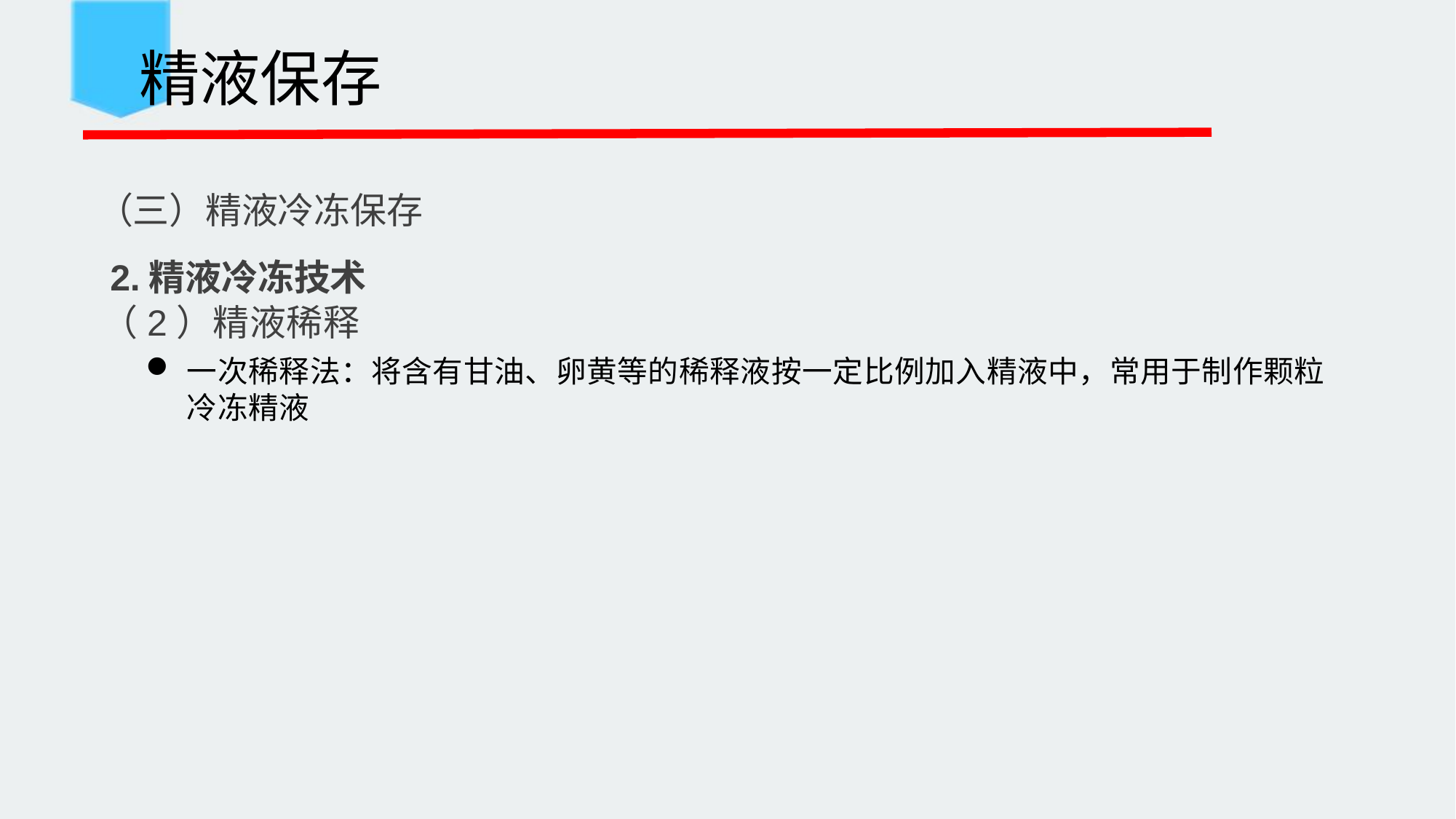

精液保存
 （三）精液冷冻保存
   2.精液冷冻技术

（2）精液稀释

一次稀释法：将含有甘油、卵黄等的稀释液按一定比例加入精液中，常用于制作颗粒冷冻精液